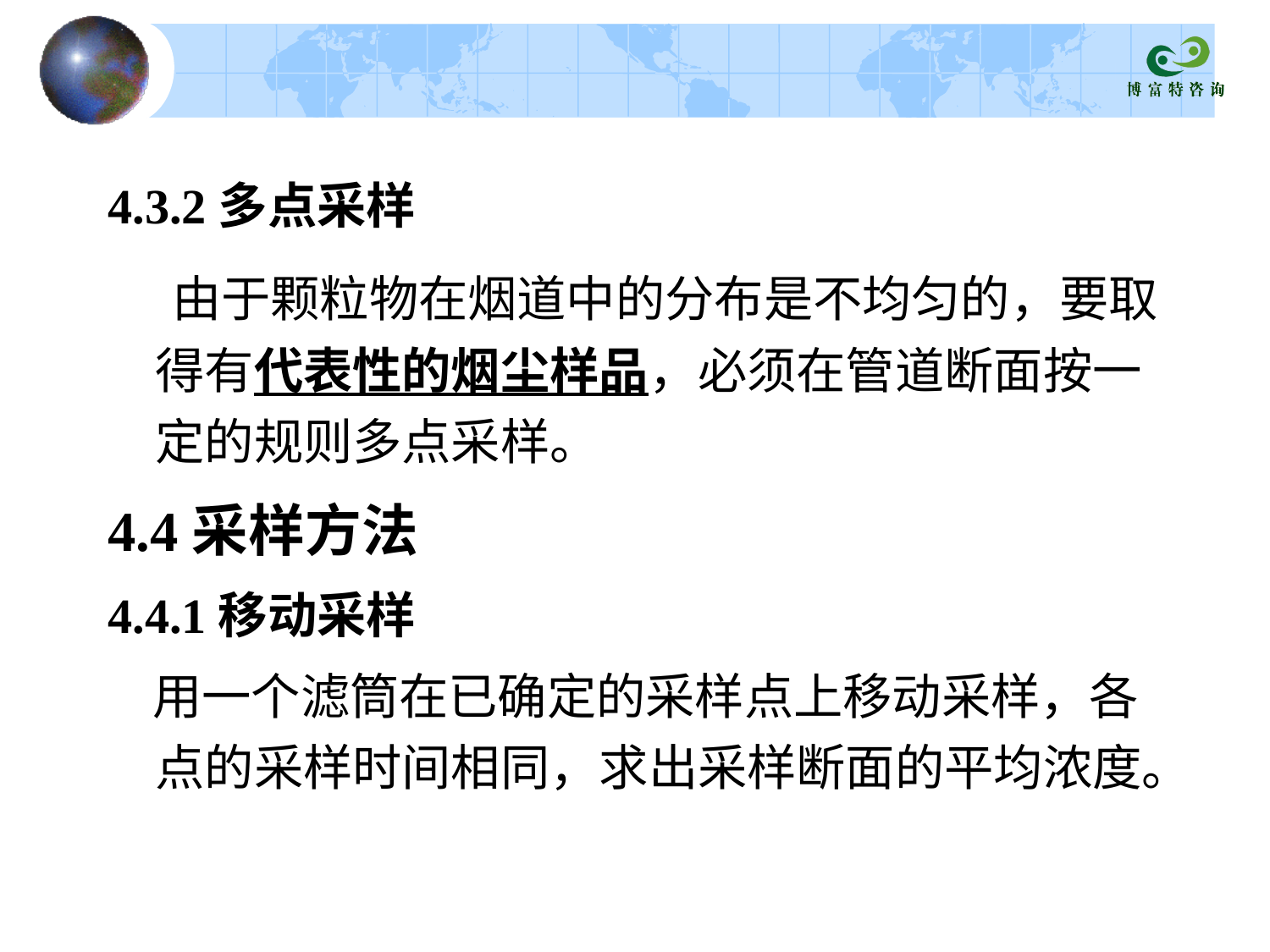

4.3.2多点采样
    由于颗粒物在烟道中的分布是不均匀的，要取得有代表性的烟尘样品，必须在管道断面按一定的规则多点采样。
4.4采样方法
4.4.1移动采样
   用一个滤筒在已确定的采样点上移动采样，各点的采样时间相同，求出采样断面的平均浓度。